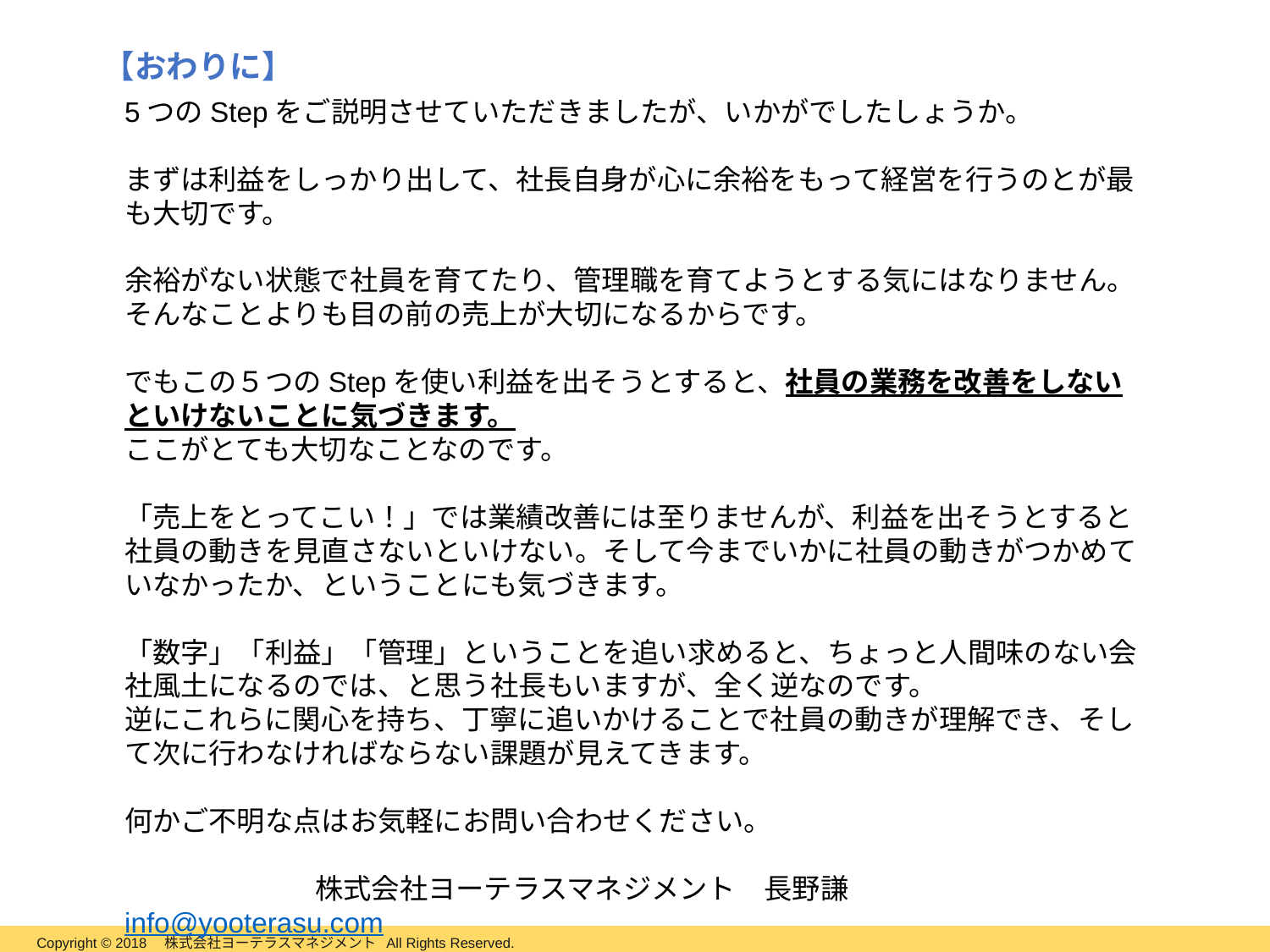

【おわりに】
5つのStepをご説明させていただきましたが、いかがでしたしょうか。

まずは利益をしっかり出して、社長自身が心に余裕をもって経営を行うのとが最も大切です。

余裕がない状態で社員を育てたり、管理職を育てようとする気にはなりません。
そんなことよりも目の前の売上が大切になるからです。

でもこの５つのStepを使い利益を出そうとすると、社員の業務を改善をしないといけないことに気づきます。
ここがとても大切なことなのです。

「売上をとってこい！」では業績改善には至りませんが、利益を出そうとすると社員の動きを見直さないといけない。そして今までいかに社員の動きがつかめていなかったか、ということにも気づきます。

「数字」「利益」「管理」ということを追い求めると、ちょっと人間味のない会社風土になるのでは、と思う社長もいますが、全く逆なのです。
逆にこれらに関心を持ち、丁寧に追いかけることで社員の動きが理解でき、そして次に行わなければならない課題が見えてきます。

何かご不明な点はお気軽にお問い合わせください。

                             株式会社ヨーテラスマネジメント　長野謙　info@yooterasu.com